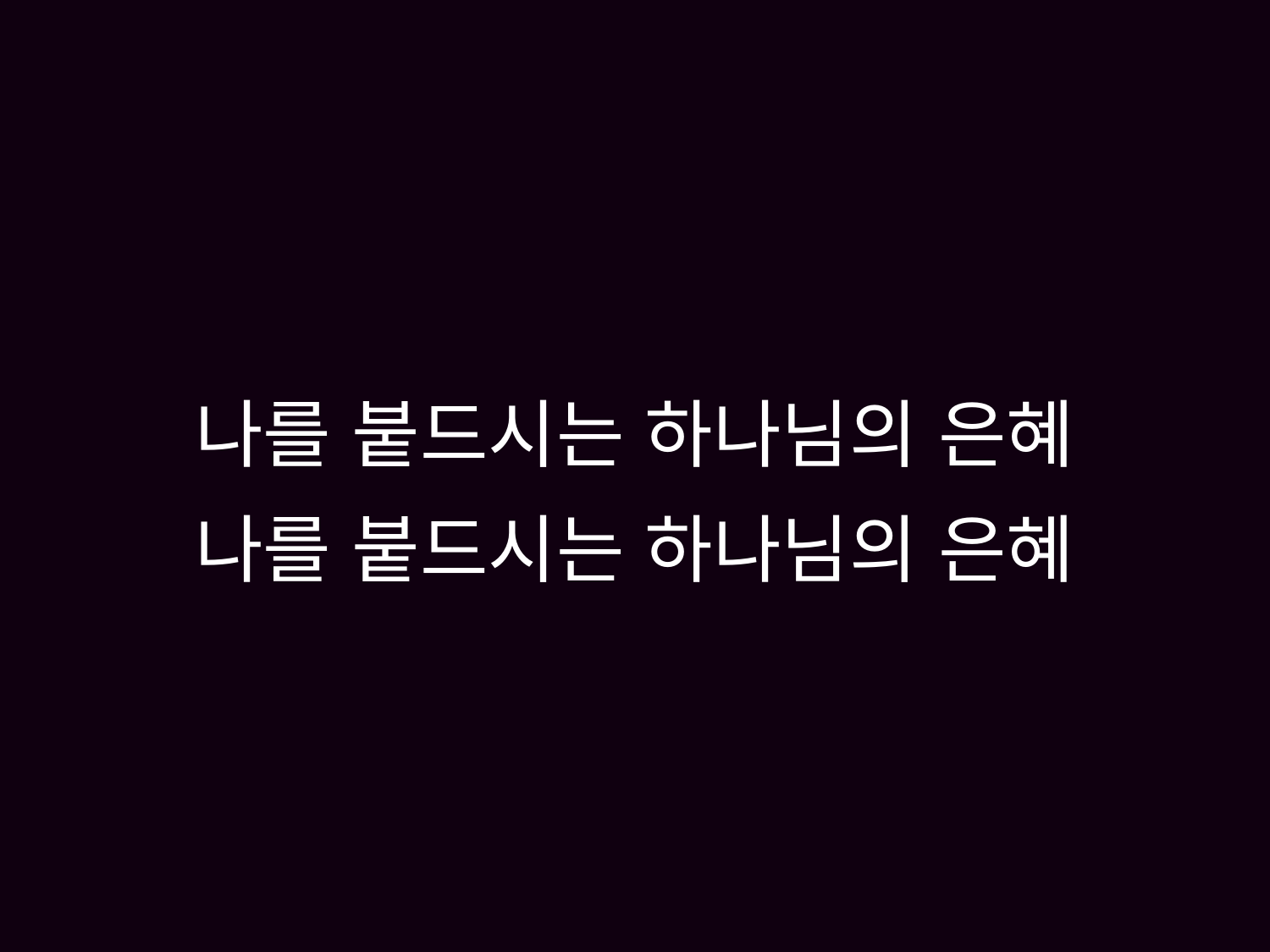

# 나를 붙드시는 하나님의 은혜 나를 붙드시는 하나님의 은혜